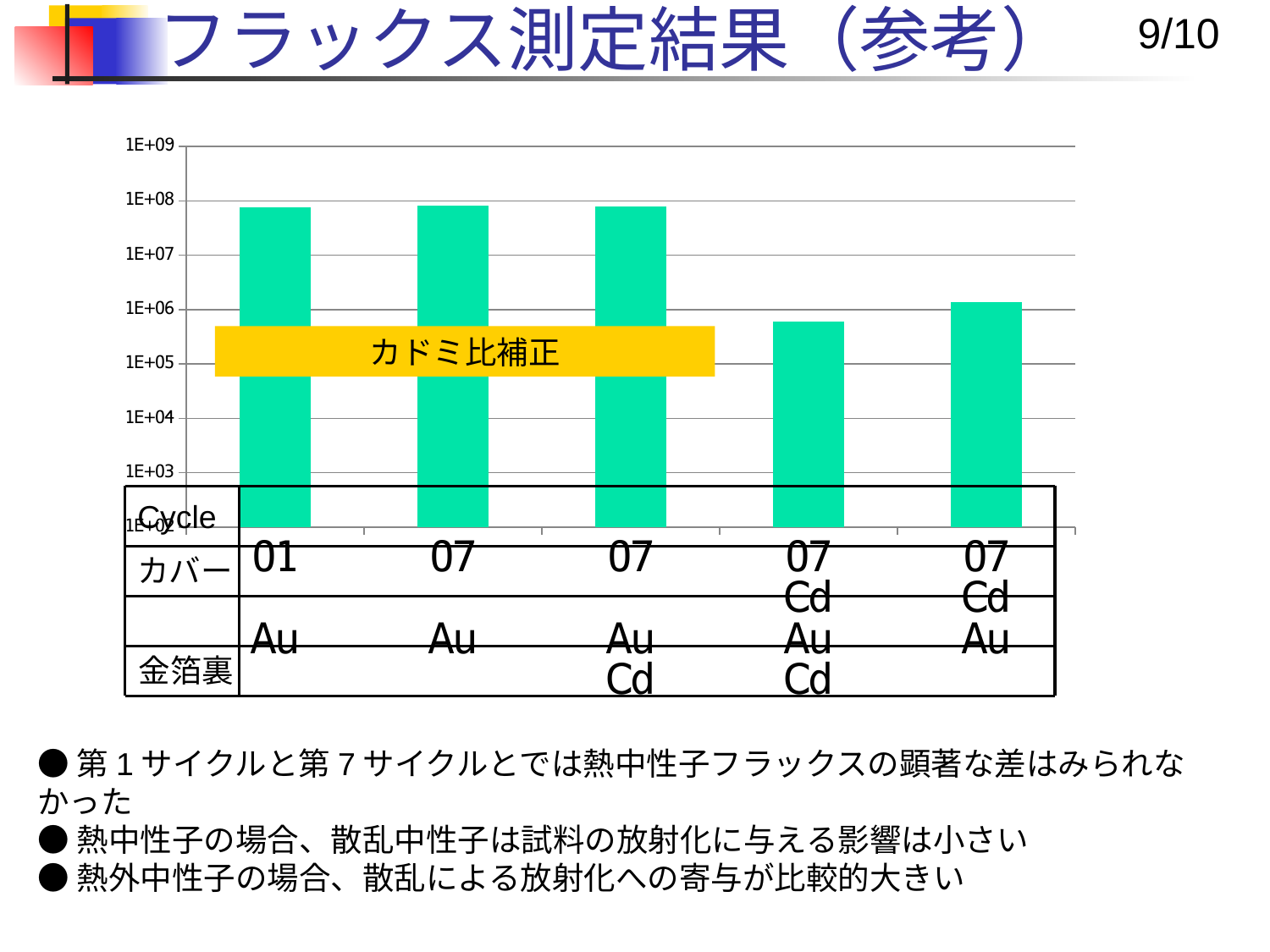

9/10
# フラックス測定結果（参考）

### Chart

| Category |  |
|---|---|
| 01

Au
 | 76921967.6942121 |
| 07

Au
 | 80398587.7739815 |
| 07

Au
Cd | 79063773.3570721 |
| 07
Cd
Au
Cd | 606151.9914473614 |
| 07
Cd
Au
 | 1383050.33754955 |カドミ比補正
Cycle
カバー
金箔裏
●第1サイクルと第7サイクルとでは熱中性子フラックスの顕著な差はみられなかった
●熱中性子の場合、散乱中性子は試料の放射化に与える影響は小さい
●熱外中性子の場合、散乱による放射化への寄与が比較的大きい